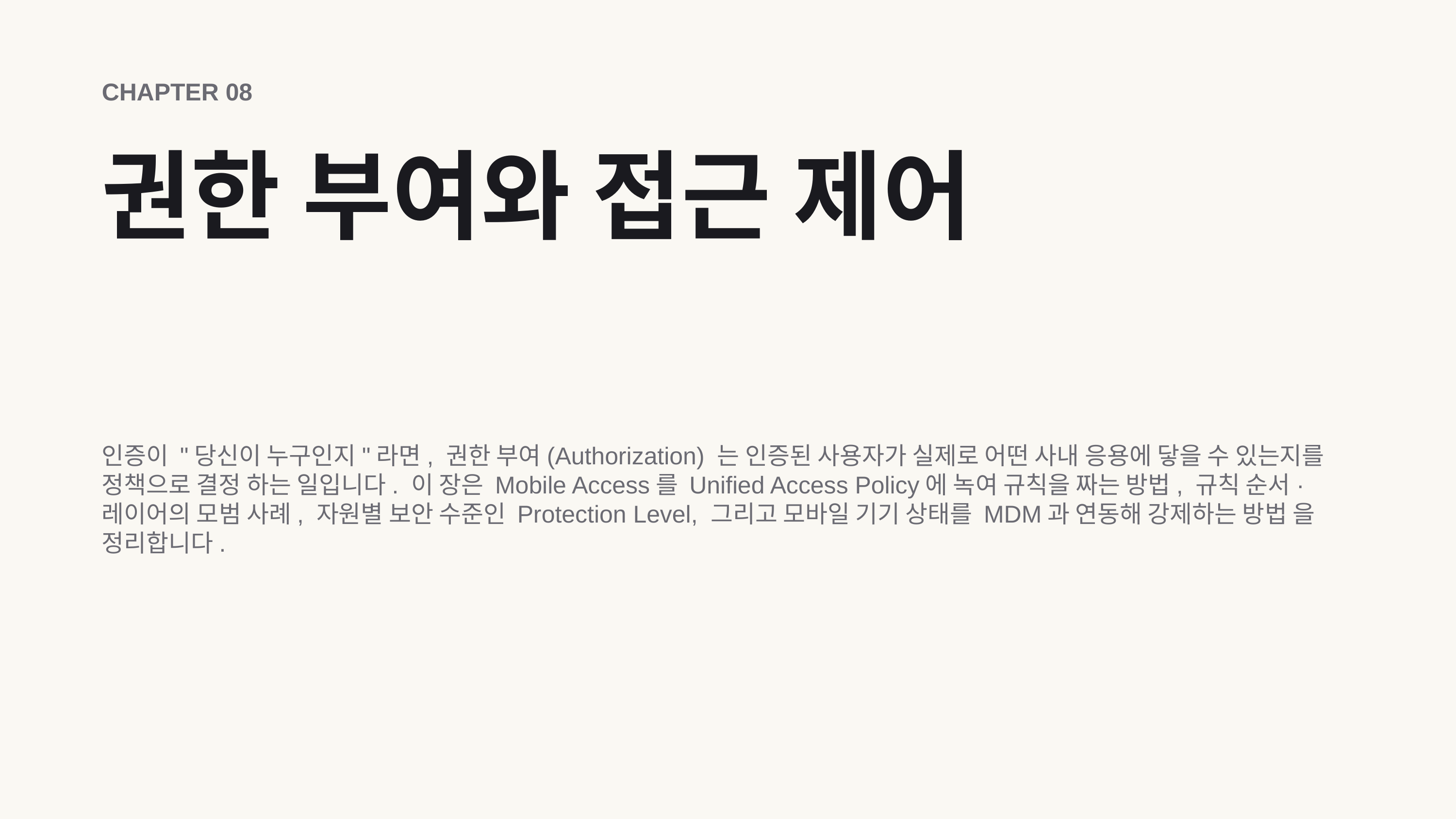

CHAPTER 08
권한 부여와 접근 제어
인증이 "당신이 누구인지"라면, 권한 부여(Authorization) 는 인증된 사용자가 실제로 어떤 사내 응용에 닿을 수 있는지를 정책으로 결정 하는 일입니다. 이 장은 Mobile Access를 Unified Access Policy에 녹여 규칙을 짜는 방법, 규칙 순서·레이어의 모범 사례, 자원별 보안 수준인 Protection Level, 그리고 모바일 기기 상태를 MDM과 연동해 강제하는 방법 을 정리합니다.